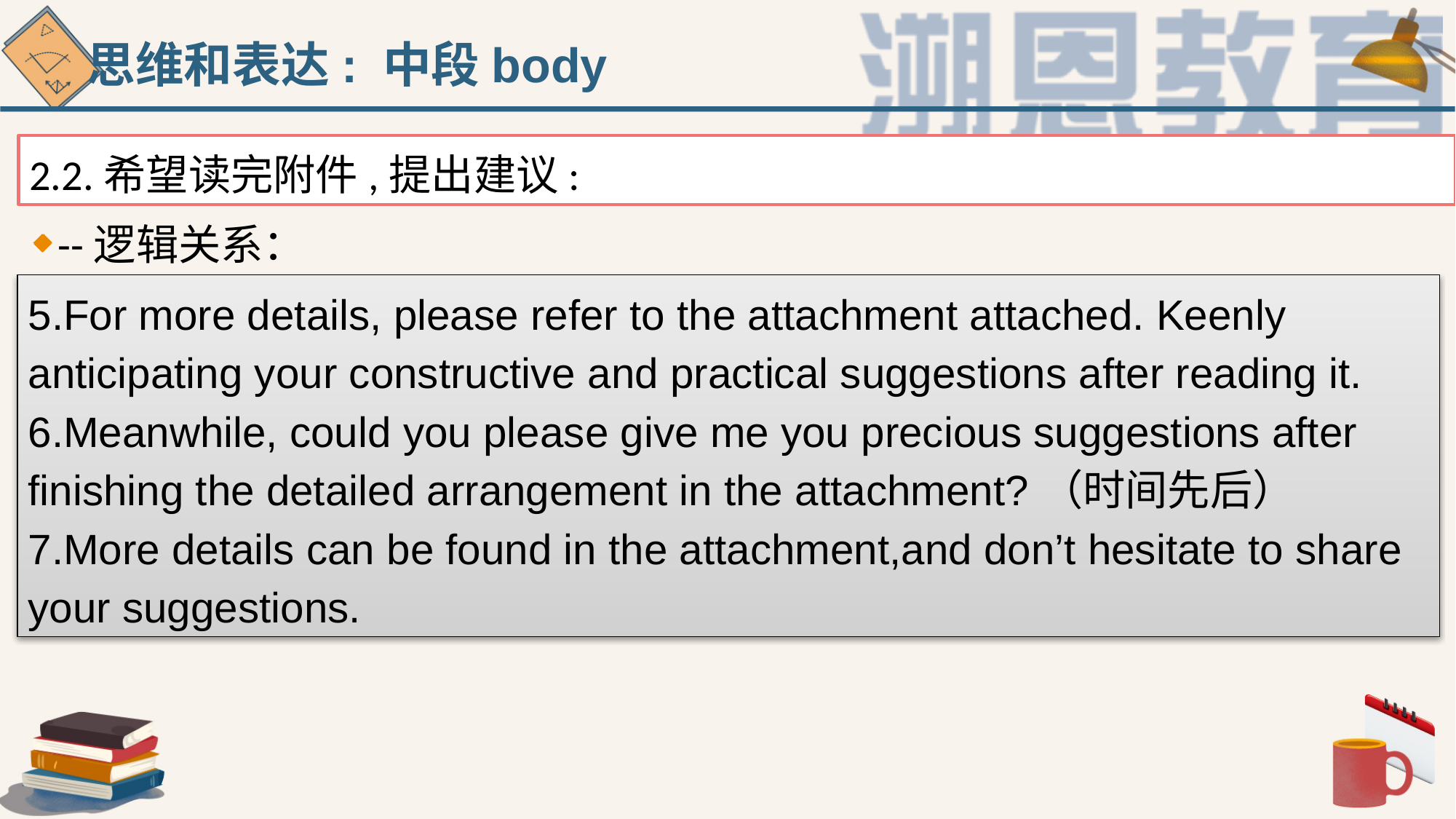

思维和表达: 中段body

2.2.希望读完附件,提出建议:
--逻辑关系：
5.For more details, please refer to the attachment attached. Keenly anticipating your constructive and practical suggestions after reading it.
6.Meanwhile, could you please give me you precious suggestions after finishing the detailed arrangement in the attachment?（时间先后）
7.More details can be found in the attachment,and don’t hesitate to share your suggestions.